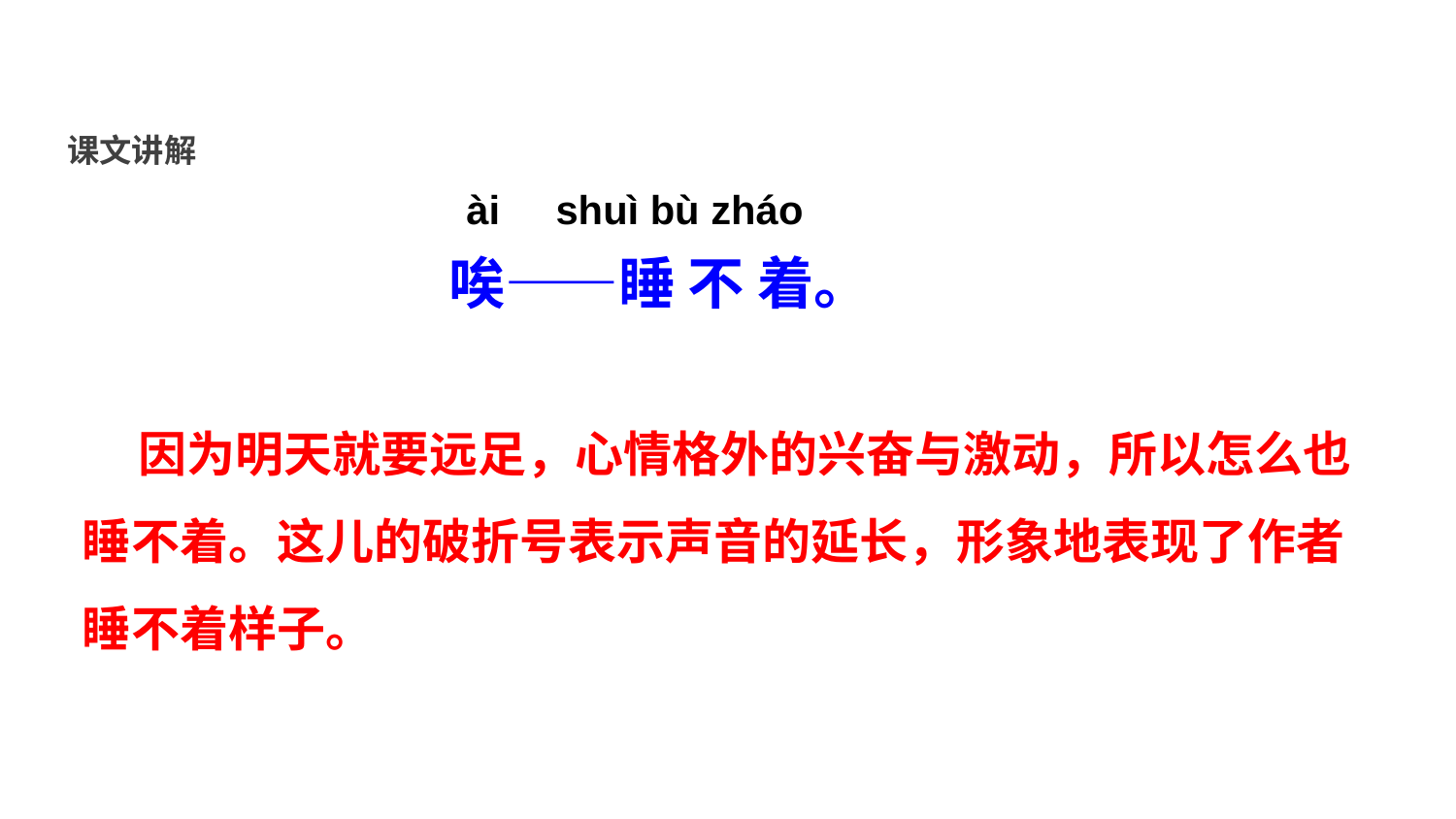

课文讲解
ài     shuì bù zháo
唉——睡 不 着。
    因为明天就要远足，心情格外的兴奋与激动，所以怎么也睡不着。这儿的破折号表示声音的延长，形象地表现了作者睡不着样子。